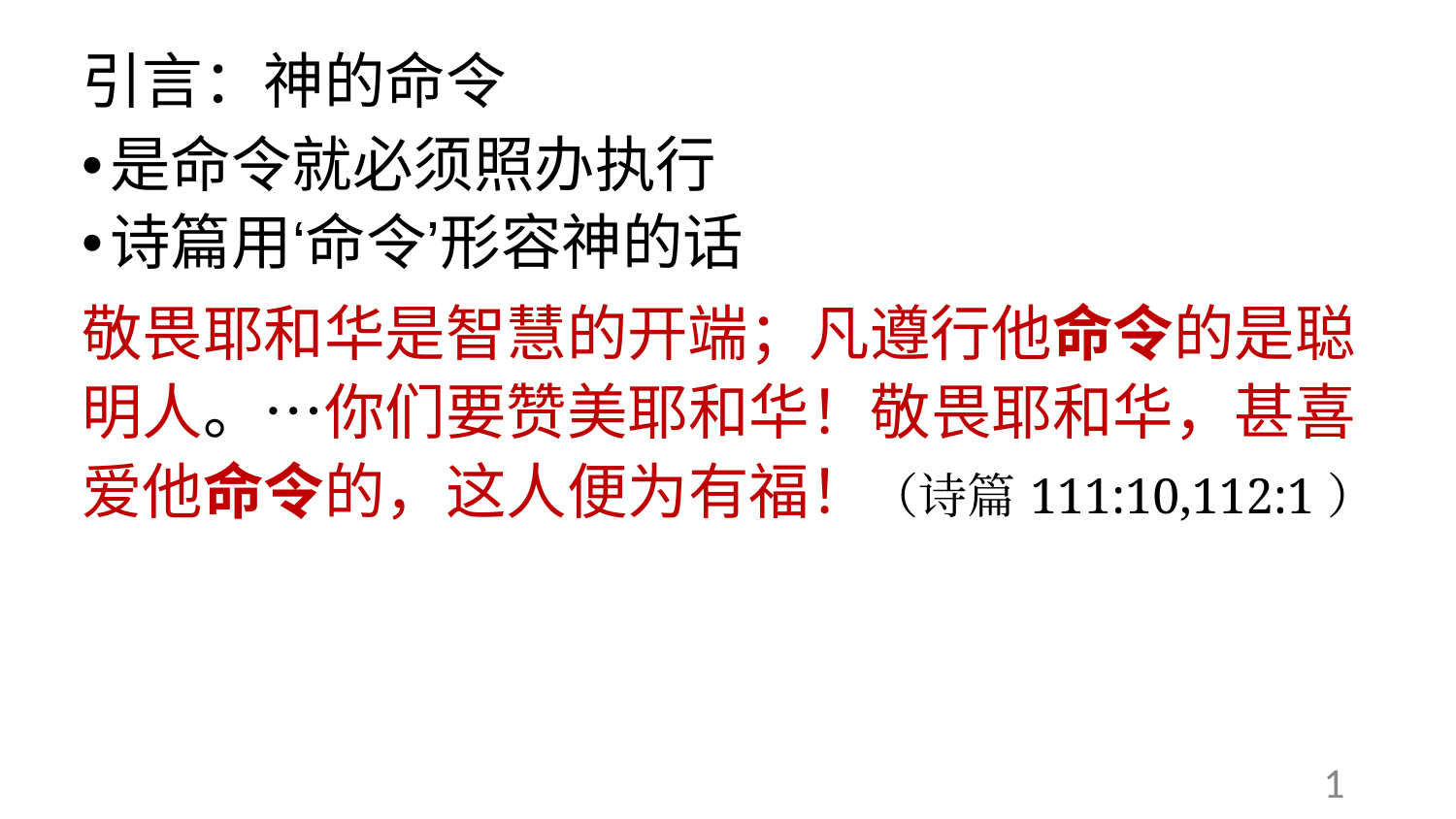

# 引言：神的命令
是命令就必须照办执行
诗篇用‘命令’形容神的话
敬畏耶和华是智慧的开端；凡遵行他命令的是聪明人。…你们要赞美耶和华！敬畏耶和华，甚喜爱他命令的，这人便为有福！（诗篇111:10,112:1）

1